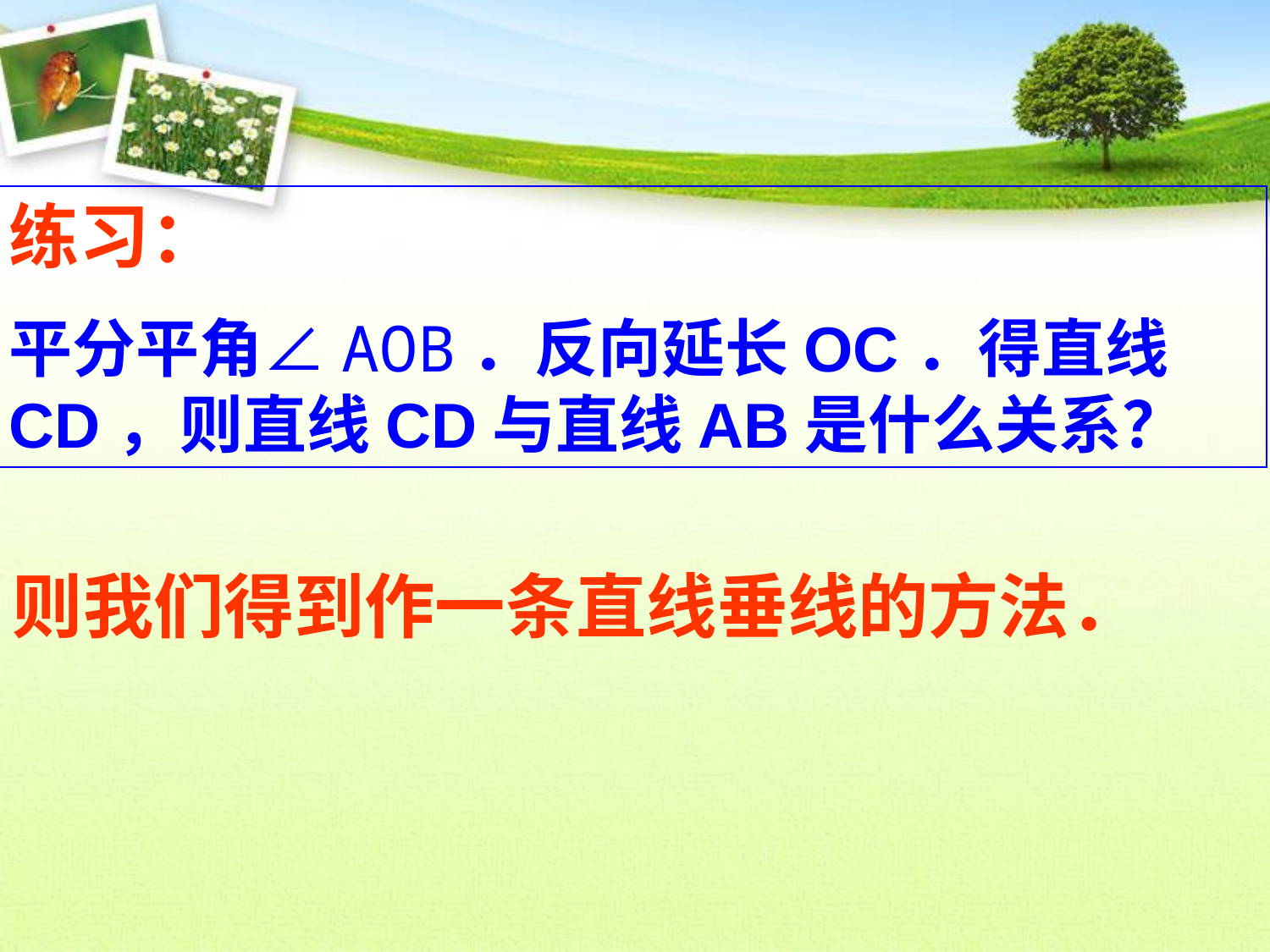

练习：
平分平角∠AOB．反向延长OC．得直线CD，则直线CD与直线AB是什么关系？
则我们得到作一条直线垂线的方法．